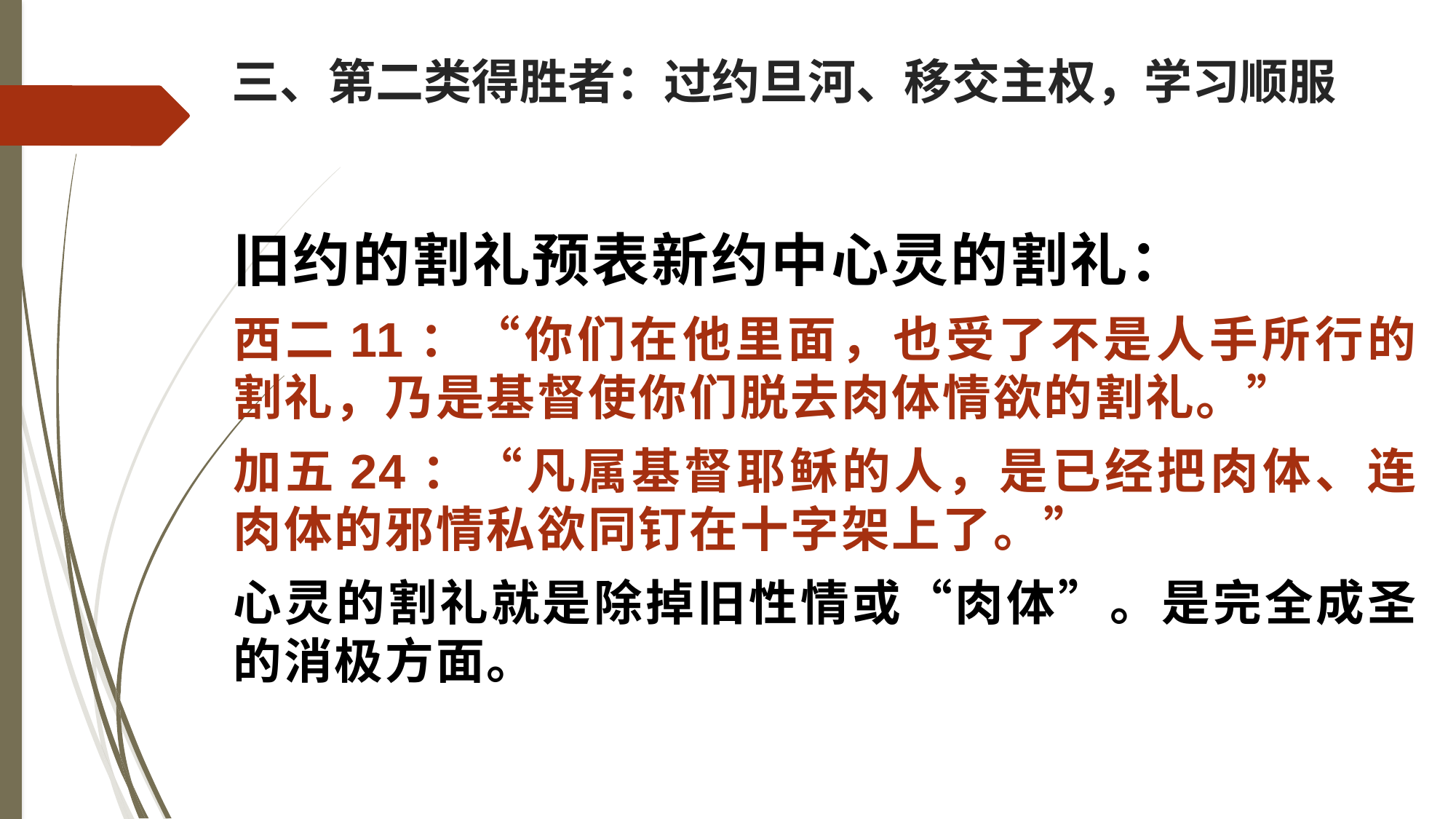

# 三、第二类得胜者：过约旦河、移交主权，学习顺服
旧约的割礼预表新约中心灵的割礼：
西二11：“你们在他里面，也受了不是人手所行的割礼，乃是基督使你们脱去肉体情欲的割礼。”
加五24：“凡属基督耶稣的人，是已经把肉体、连肉体的邪情私欲同钉在十字架上了。”
心灵的割礼就是除掉旧性情或“肉体”。是完全成圣的消极方面。